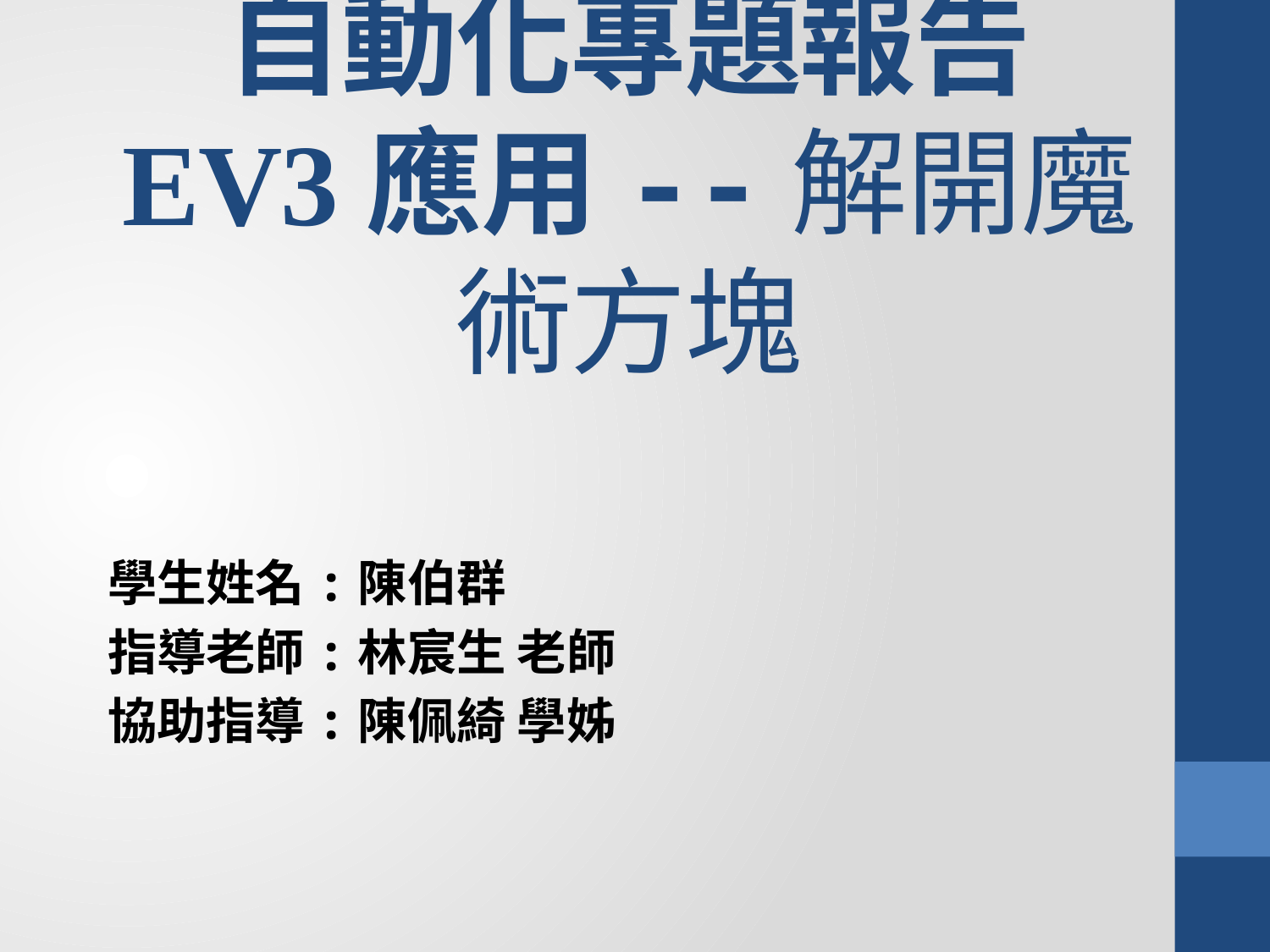

# 自動化專題報告 EV3應用--解開魔術方塊
學生姓名:陳伯群
指導老師:林宸生 老師
協助指導:陳佩綺 學姊